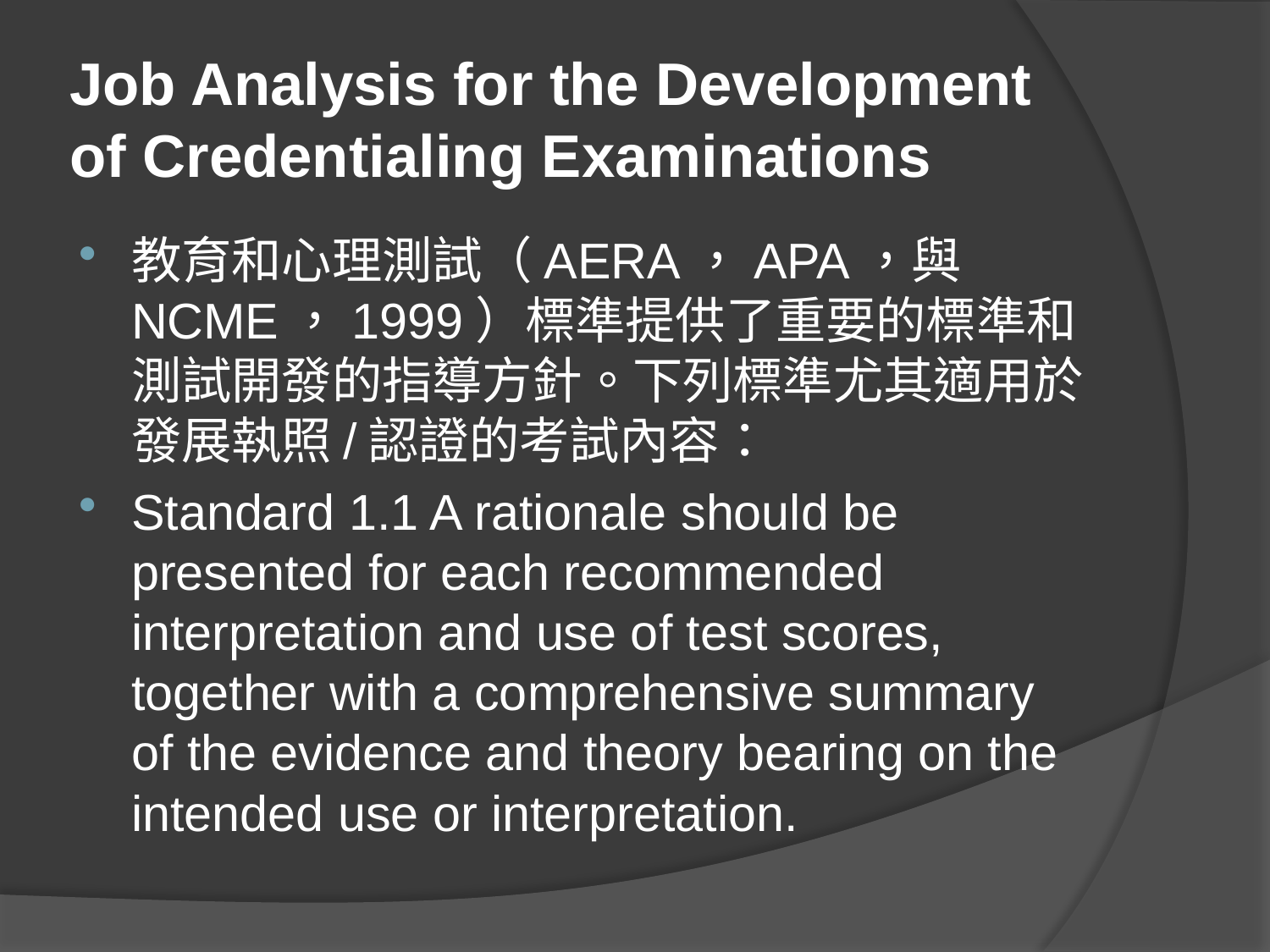

# Job Analysis for the Development of Credentialing Examinations
教育和心理測試（AERA，APA，與NCME，1999）標準提供了重要的標準和測試開發的指導方針。下列標準尤其適用於發展執照/認證的考試內容：
Standard 1.1 A rationale should be presented for each recommended interpretation and use of test scores, together with a comprehensive summary of the evidence and theory bearing on the intended use or interpretation.